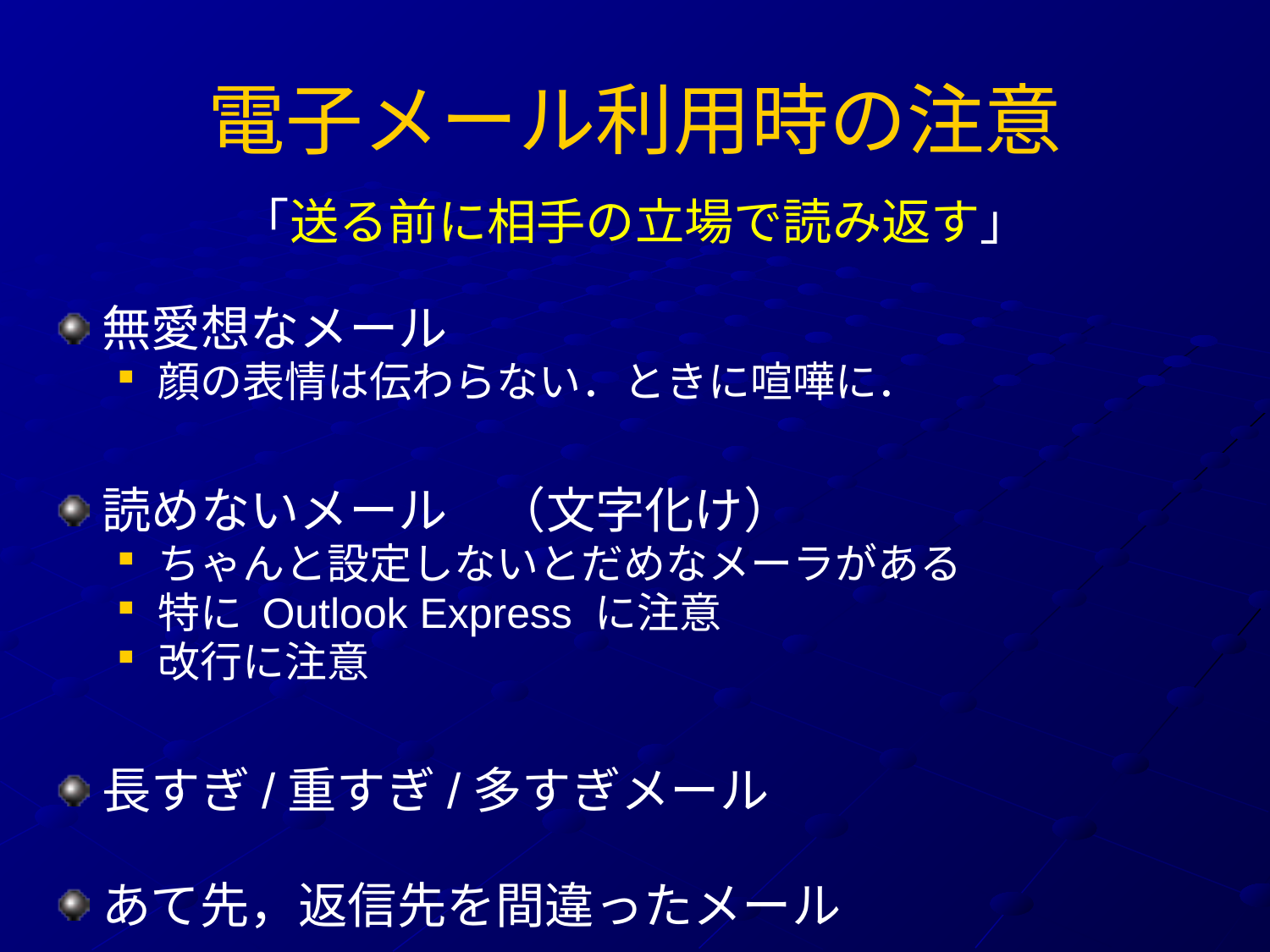

# 電子メール利用時の注意
「送る前に相手の立場で読み返す」

無愛想なメール
顔の表情は伝わらない．ときに喧嘩に．

読めないメール　（文字化け）
ちゃんと設定しないとだめなメーラがある
特に Outlook Express に注意
改行に注意

長すぎ/重すぎ/多すぎメール

あて先，返信先を間違ったメール